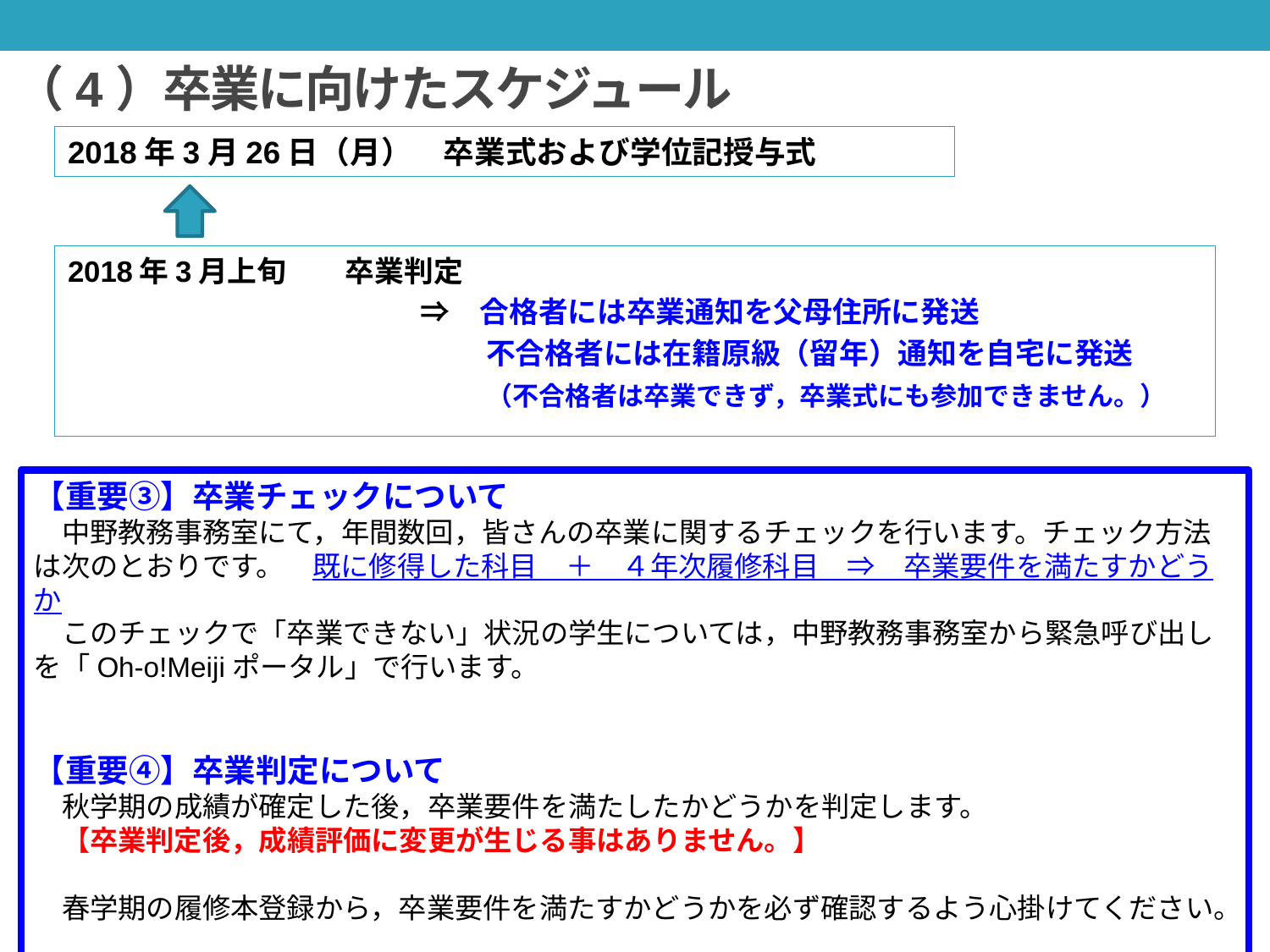

（4）卒業に向けたスケジュール
2018年3月26日（月）　卒業式および学位記授与式

2018年3月上旬　　卒業判定
　　　　　　　　　　　　⇒　合格者には卒業通知を父母住所に発送
　　　　　　　　　　　　　 　不合格者には在籍原級（留年）通知を自宅に発送
　　　　　　　　　　　　　　 （不合格者は卒業できず，卒業式にも参加できません。）
【重要③】卒業チェックについて
　中野教務事務室にて，年間数回，皆さんの卒業に関するチェックを行います。チェック方法は次のとおりです。　既に修得した科目　＋　４年次履修科目　⇒　卒業要件を満たすかどうか
　このチェックで「卒業できない」状況の学生については，中野教務事務室から緊急呼び出しを「Oh-o!Meijiポータル」で行います。

【重要④】卒業判定について
　秋学期の成績が確定した後，卒業要件を満たしたかどうかを判定します。
　【卒業判定後，成績評価に変更が生じる事はありません。】

　春学期の履修本登録から，卒業要件を満たすかどうかを必ず確認するよう心掛けてください。